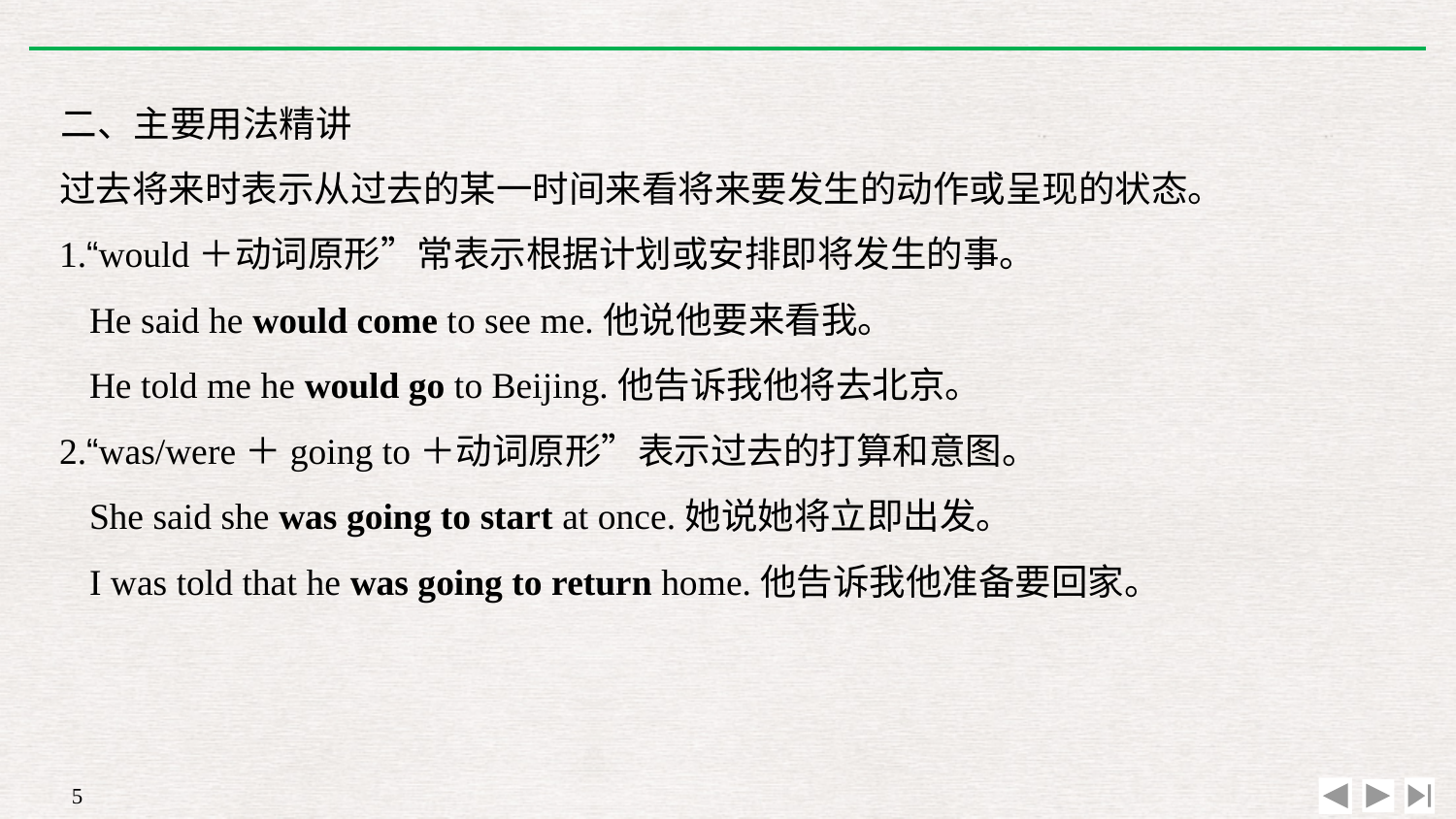

二、主要用法精讲
过去将来时表示从过去的某一时间来看将来要发生的动作或呈现的状态。
1.“would＋动词原形”常表示根据计划或安排即将发生的事。
	He said he would come to see me.他说他要来看我。
	He told me he would go to Beijing.他告诉我他将去北京。
2.“was/were＋going to＋动词原形”表示过去的打算和意图。
	She said she was going to start at once.她说她将立即出发。
	I was told that he was going to return home.他告诉我他准备要回家。